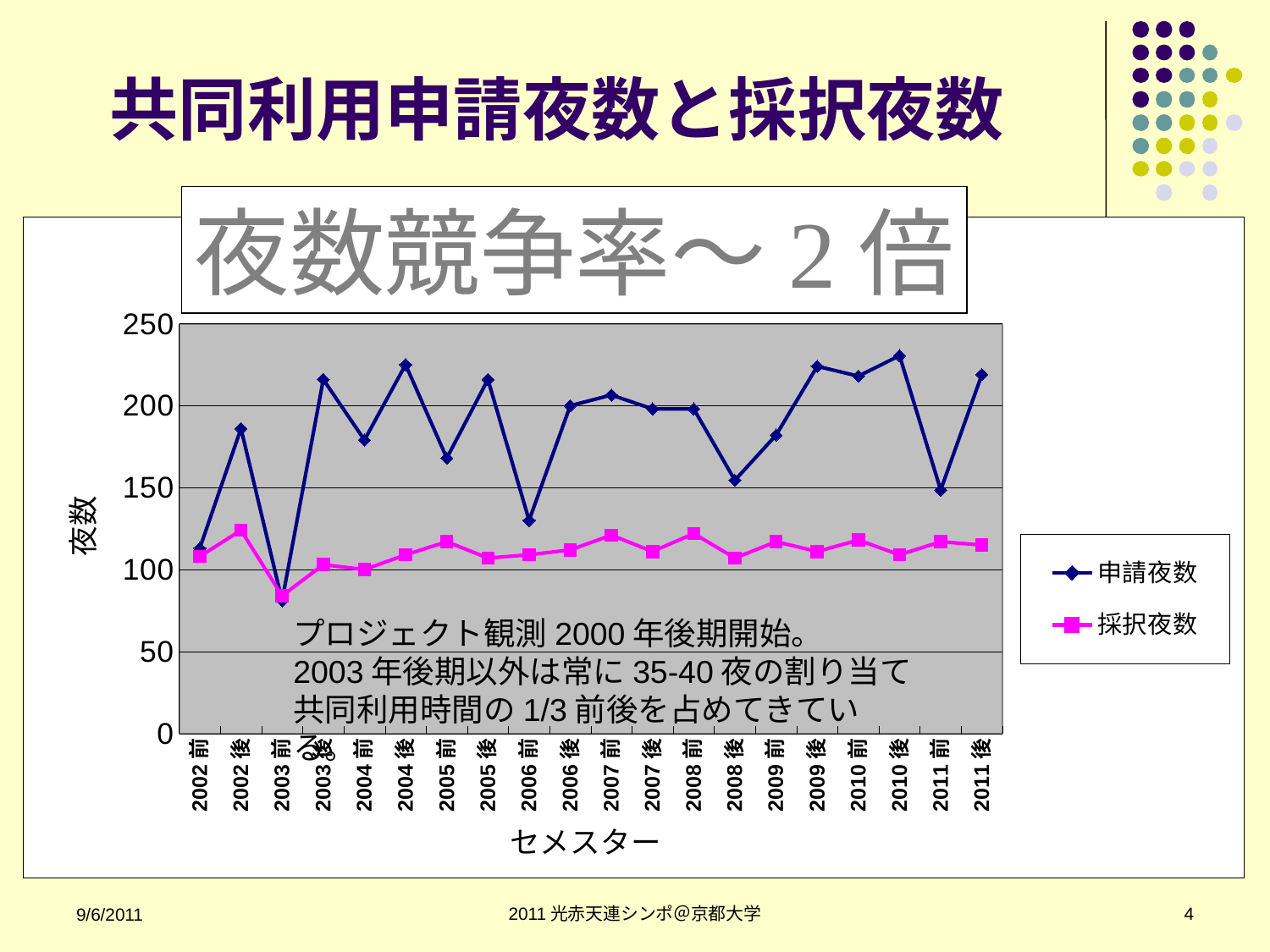

# 共同利用申請夜数と採択夜数
夜数競争率～2倍

### Chart: 総申請夜数と総採択夜数

| Category |  |  |
|---|---|---|
| 2002前 | 113.0 | 108.0 |
| 2002後 | 186.0 | 124.0 |
| 2003前 | 81.0 | 84.0 |
| 2003後 | 216.0 | 103.0 |
| 2004前 | 179.0 | 100.0 |
| 2004後 | 225.0 | 109.0 |
| 2005前 | 168.0 | 117.0 |
| 2005後 | 216.0 | 107.0 |
| 2006前 | 130.0 | 109.0 |
| 2006後 | 200.0 | 112.0 |
| 2007前 | 206.5 | 121.0 |
| 2007後 | 198.0 | 111.0 |
| 2008前 | 198.0 | 122.0 |
| 2008後 | 154.5 | 107.0 |
| 2009前 | 182.0 | 117.0 |
| 2009後 | 224.0 | 111.0 |
| 2010前 | 218.0 | 118.0 |
| 2010後 | 230.5 | 109.0 |
| 2011前 | 148.5 | 117.0 |
| 2011後 | 219.0 | 115.0 |
プロジェクト観測2000年後期開始。
2003年後期以外は常に35-40夜の割り当て
共同利用時間の1/3前後を占めてきている。
2011光赤天連シンポ＠京都大学
4
9/6/2011